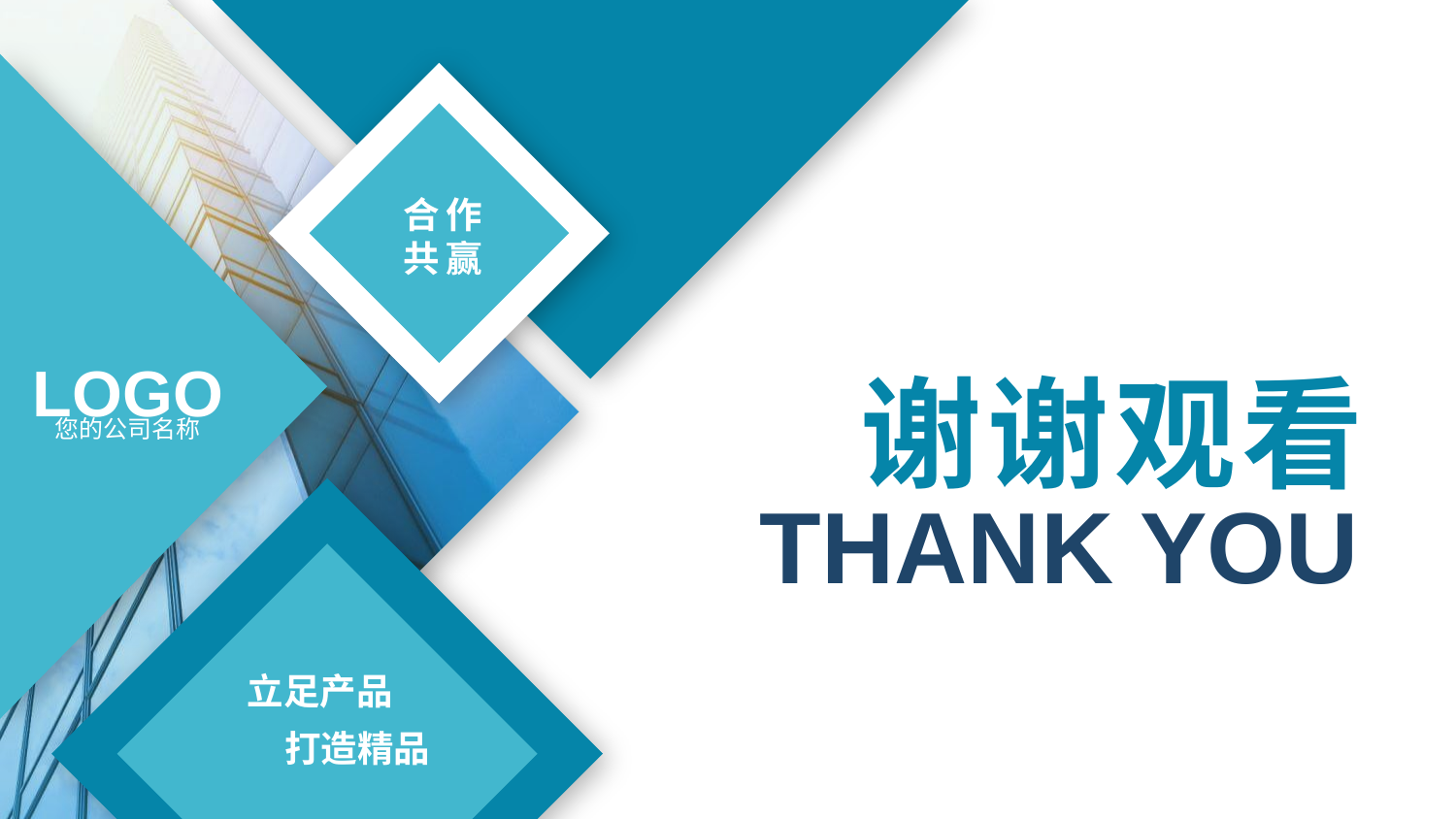

合作
共赢

LOGO
您的公司名称
谢谢观看
THANK YOU

立足产品
        打造精品